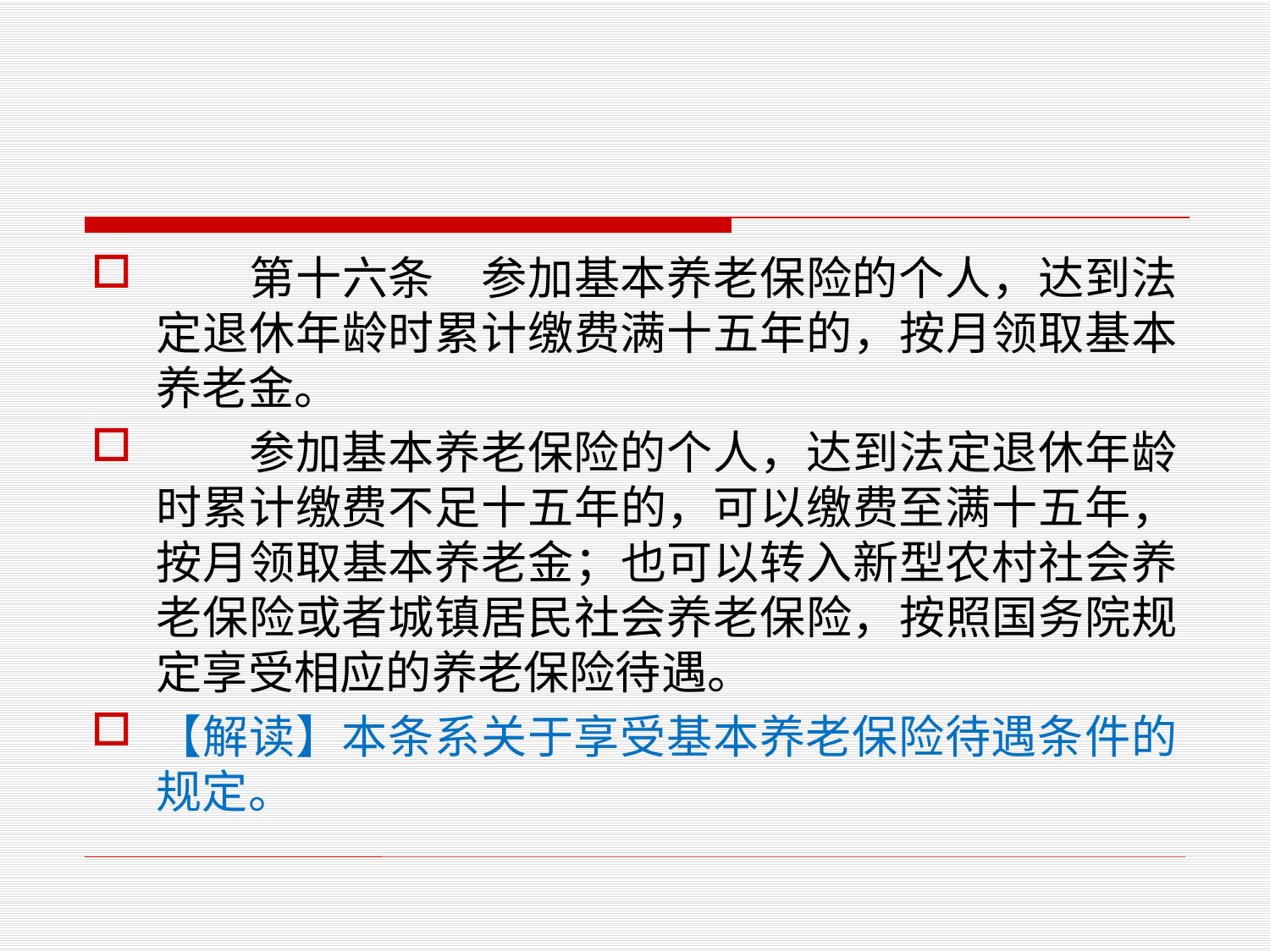

第十六条　参加基本养老保险的个人，达到法定退休年龄时累计缴费满十五年的，按月领取基本养老金。
　　参加基本养老保险的个人，达到法定退休年龄时累计缴费不足十五年的，可以缴费至满十五年，按月领取基本养老金；也可以转入新型农村社会养老保险或者城镇居民社会养老保险，按照国务院规定享受相应的养老保险待遇。
【解读】本条系关于享受基本养老保险待遇条件的规定。